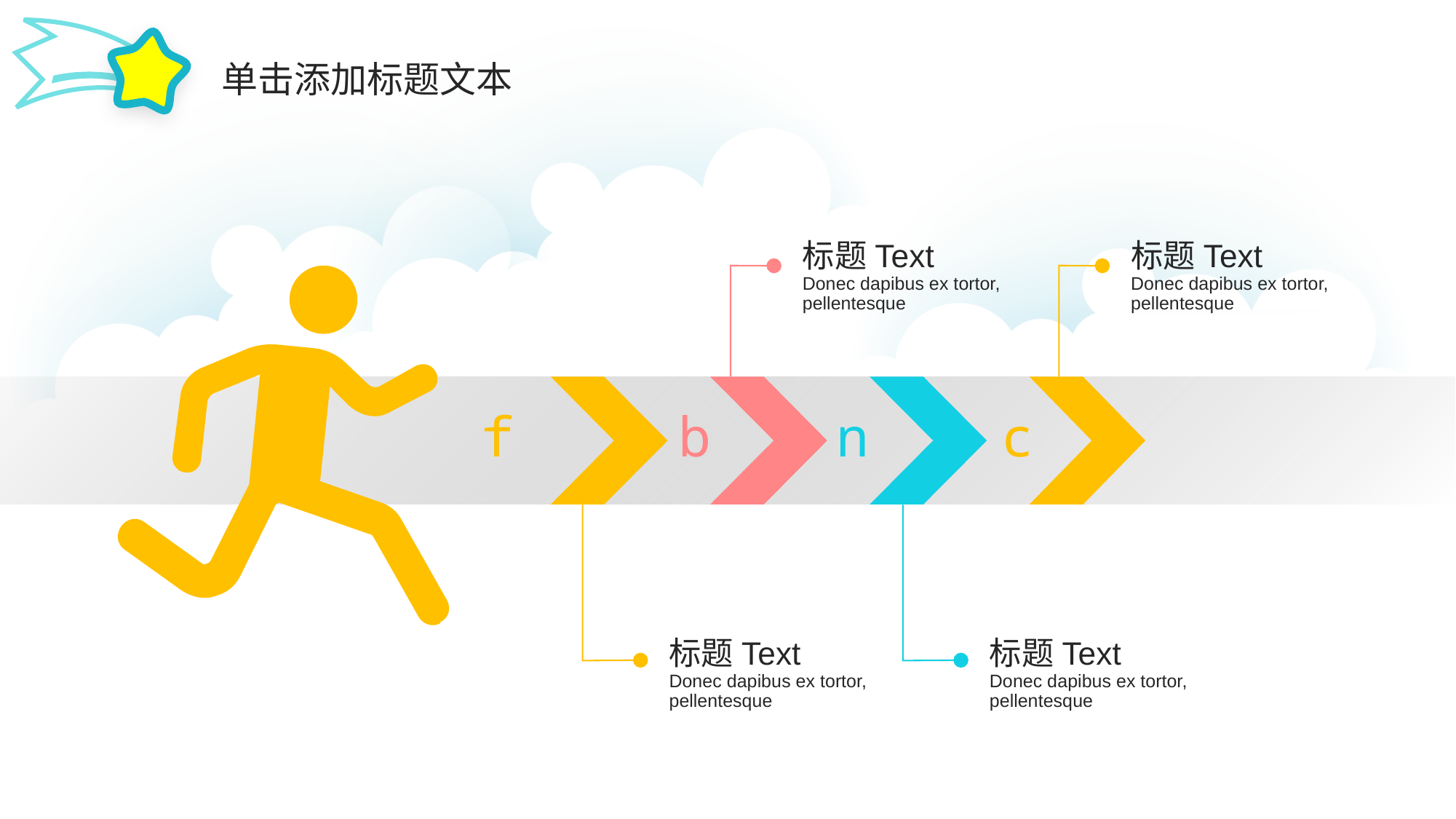

单击添加标题文本
标题Text
Donec dapibus ex tortor, pellentesque
标题Text
Donec dapibus ex tortor, pellentesque

f
b
n
c

标题Text
Donec dapibus ex tortor, pellentesque
标题Text
Donec dapibus ex tortor, pellentesque